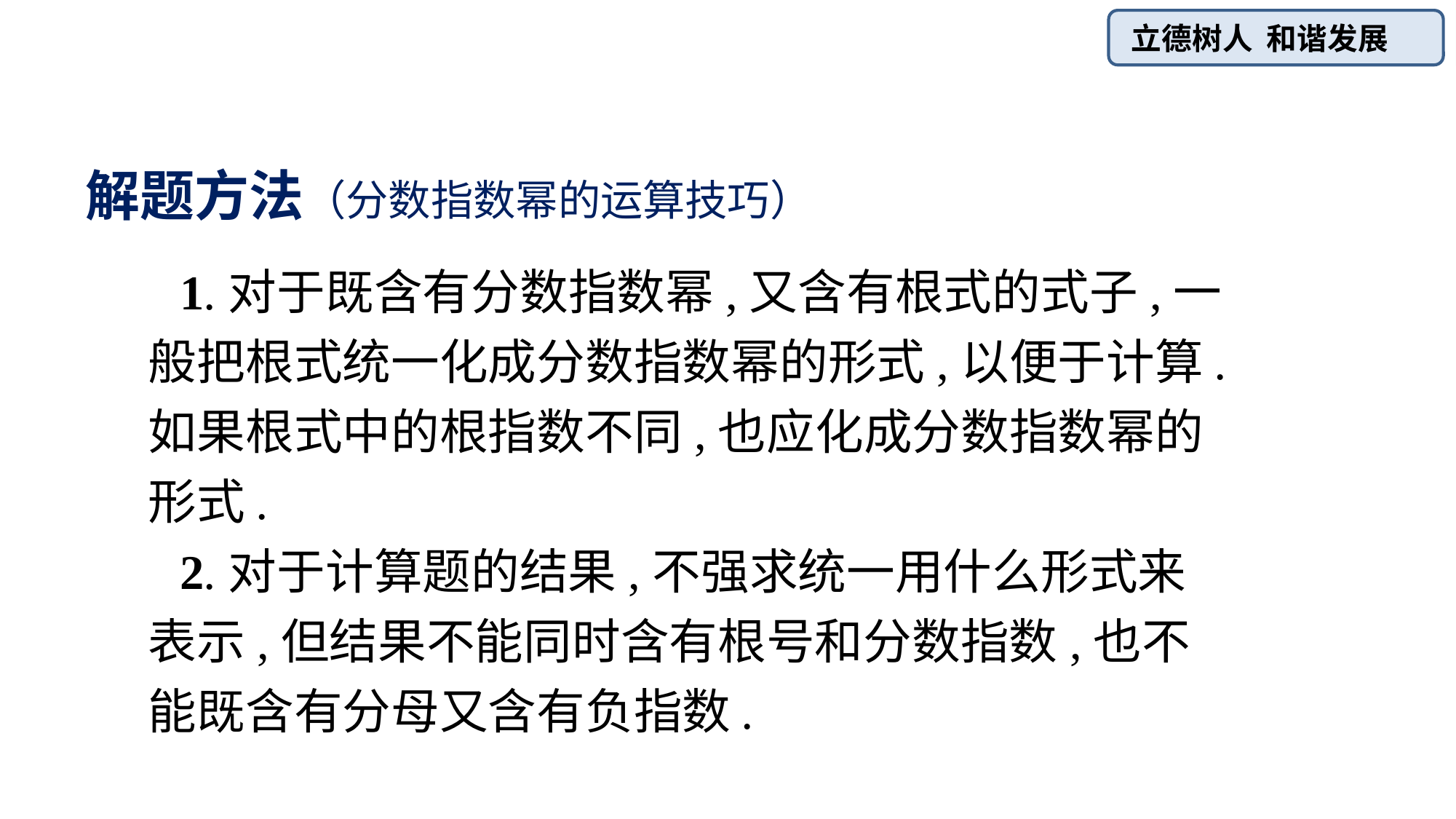

#
解题方法（分数指数幂的运算技巧）

1.对于既含有分数指数幂,又含有根式的式子,一般把根式统一化成分数指数幂的形式,以便于计算.如果根式中的根指数不同,也应化成分数指数幂的形式.
2.对于计算题的结果,不强求统一用什么形式来表示,但结果不能同时含有根号和分数指数,也不能既含有分母又含有负指数.